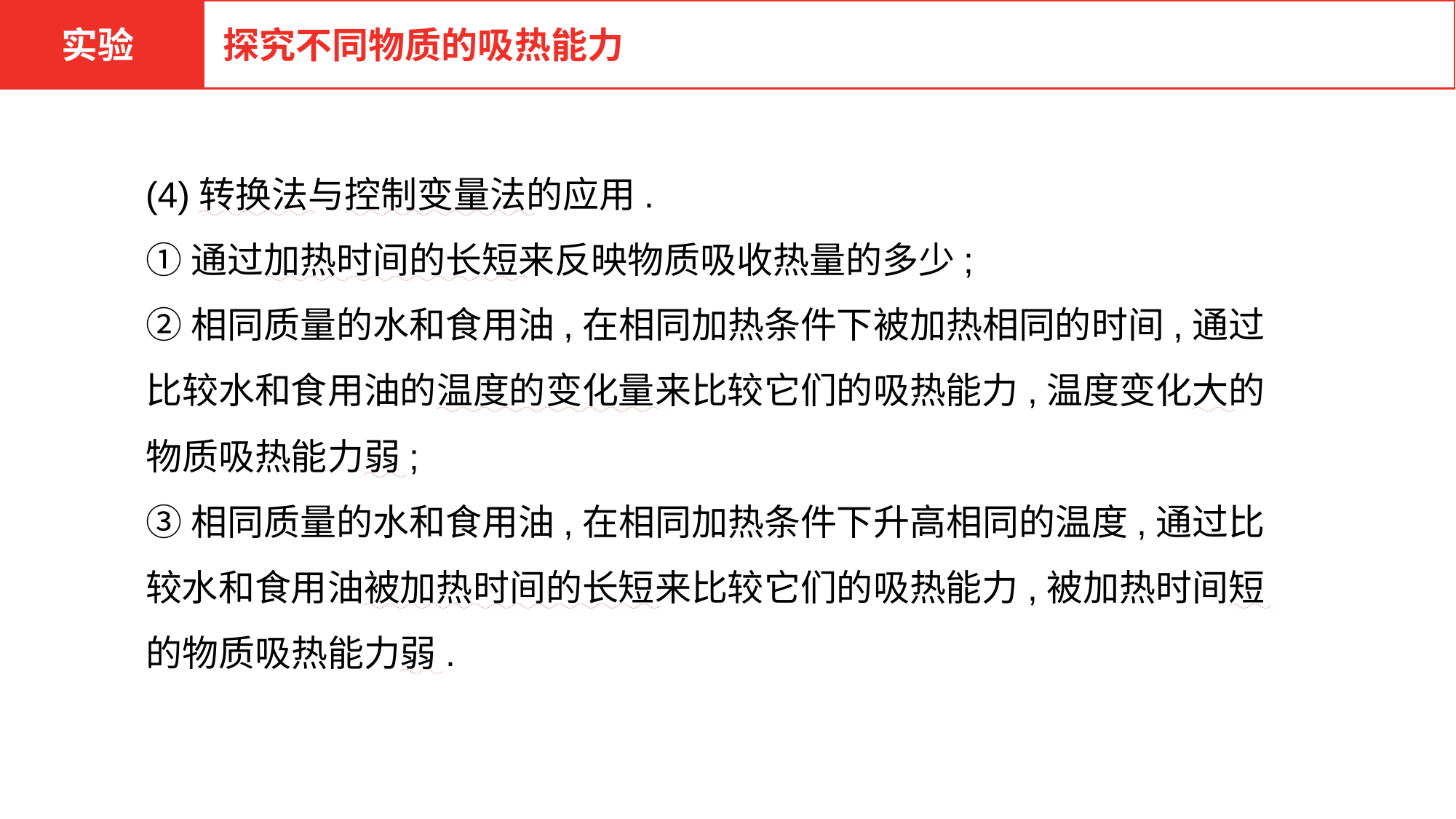

实验
探究不同物质的吸热能力
(4)转换法与控制变量法的应用.
①通过加热时间的长短来反映物质吸收热量的多少;
②相同质量的水和食用油,在相同加热条件下被加热相同的时间,通过比较水和食用油的温度的变化量来比较它们的吸热能力,温度变化大的物质吸热能力弱;
③相同质量的水和食用油,在相同加热条件下升高相同的温度,通过比较水和食用油被加热时间的长短来比较它们的吸热能力,被加热时间短的物质吸热能力弱.